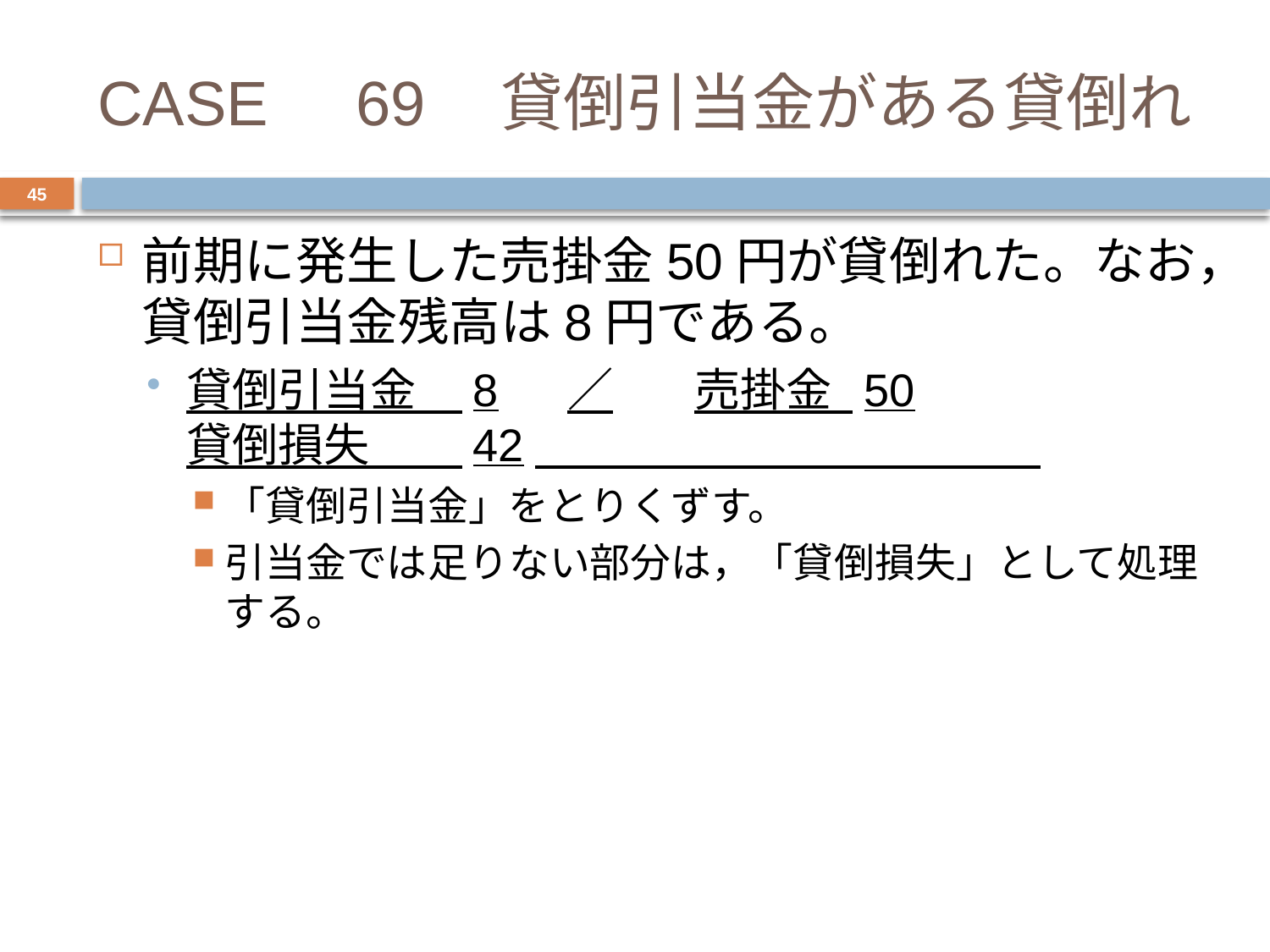

# CASE　69　貸倒引当金がある貸倒れ
45
前期に発生した売掛金50円が貸倒れた。なお，貸倒引当金残高は8円である。
貸倒引当金　8	／	売掛金  50
貸倒損失　　42　　　　　　　　　　　|
「貸倒引当金」をとりくずす。
引当金では足りない部分は，「貸倒損失」として処理する。